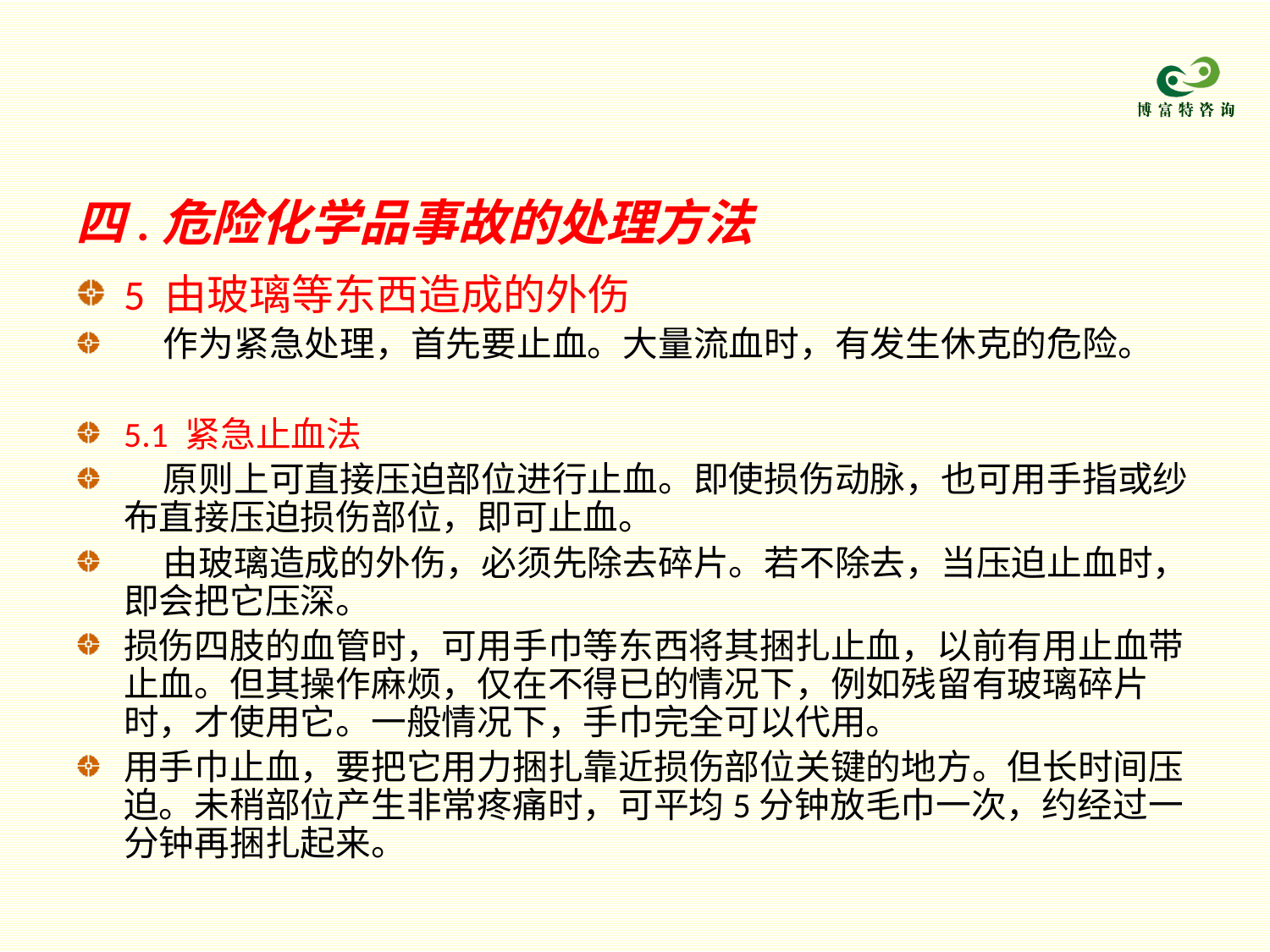

四.危险化学品事故的处理方法
5 由玻璃等东西造成的外伤
    作为紧急处理，首先要止血。大量流血时，有发生休克的危险。

5.1 紧急止血法
    原则上可直接压迫部位进行止血。即使损伤动脉，也可用手指或纱布直接压迫损伤部位，即可止血。
    由玻璃造成的外伤，必须先除去碎片。若不除去，当压迫止血时，即会把它压深。
损伤四肢的血管时，可用手巾等东西将其捆扎止血，以前有用止血带止血。但其操作麻烦，仅在不得已的情况下，例如残留有玻璃碎片时，才使用它。一般情况下，手巾完全可以代用。
用手巾止血，要把它用力捆扎靠近损伤部位关键的地方。但长时间压迫。未稍部位产生非常疼痛时，可平均5分钟放毛巾一次，约经过一分钟再捆扎起来。